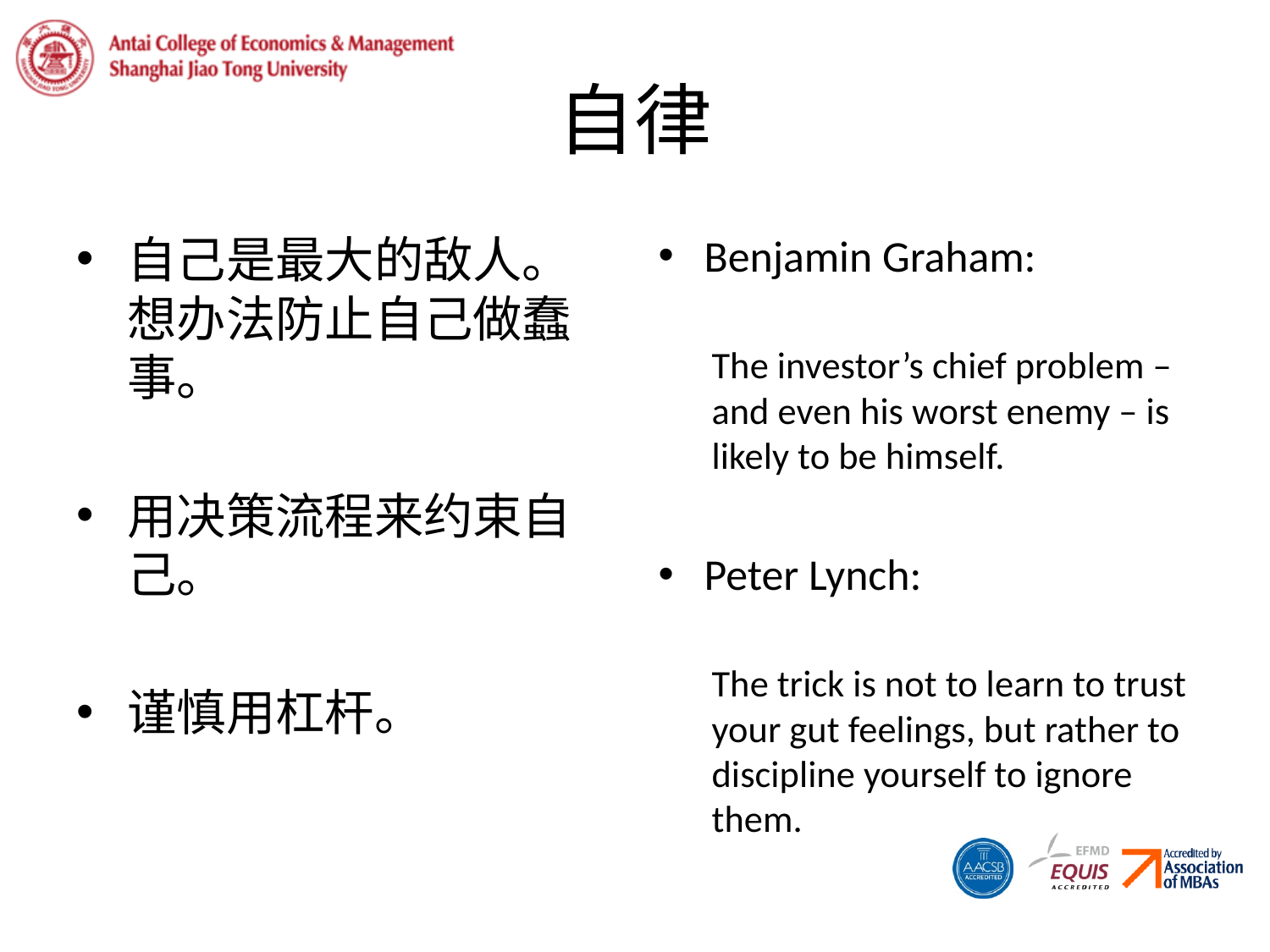

# 自律
自己是最大的敌人。想办法防止自己做蠢事。

用决策流程来约束自己。

谨慎用杠杆。

Benjamin Graham:

The investor’s chief problem – and even his worst enemy – is likely to be himself.

Peter Lynch:

The trick is not to learn to trust your gut feelings, but rather to discipline yourself to ignore them.